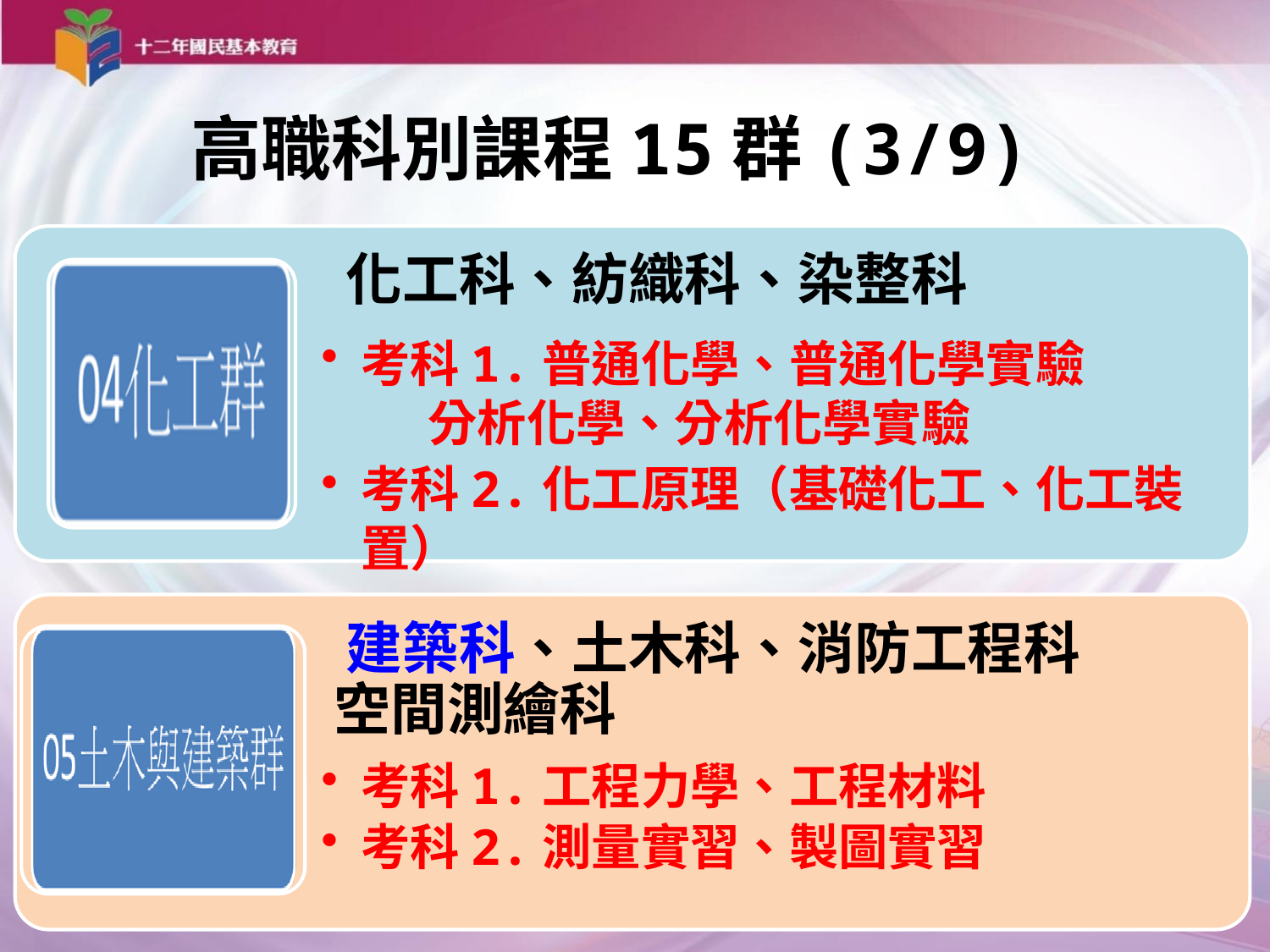

高職科別課程15群(3/9)
 化工科、紡織科、染整科
考科1.普通化學、普通化學實驗
      分析化學、分析化學實驗
考科2.化工原理（基礎化工、化工裝置）
 建築科、土木科、消防工程科
 空間測繪科
考科1.工程力學、工程材料
考科2.測量實習、製圖實習